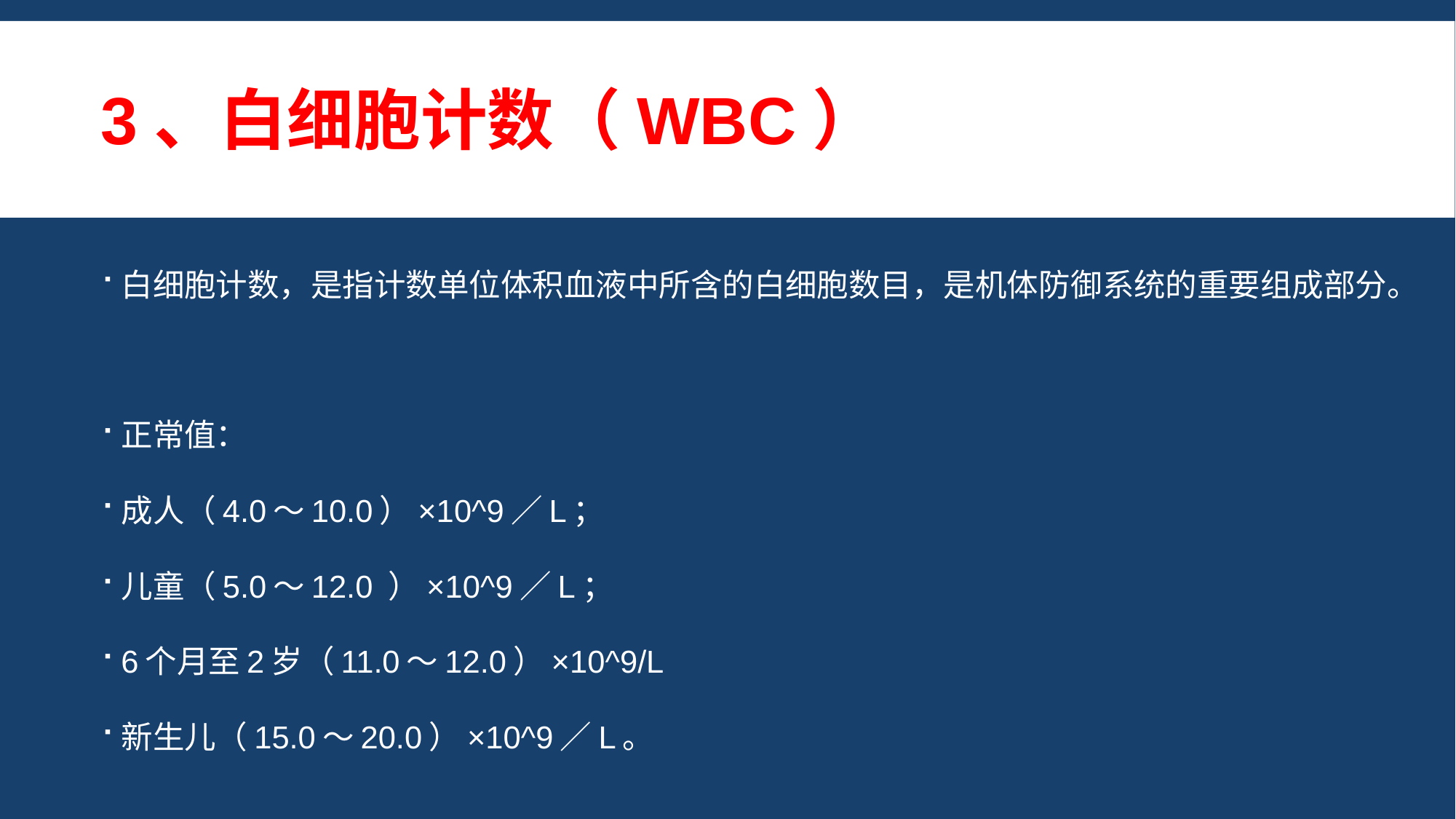

# 3、白细胞计数（WBC）
白细胞计数，是指计数单位体积血液中所含的白细胞数目，是机体防御系统的重要组成部分。

正常值：
成人（4.0～10.0）×10^9／L；
儿童（5.0～12.0 ）×10^9／L；
6个月至2岁（11.0～12.0）×10^9/L
新生儿（15.0～20.0）×10^9／L。